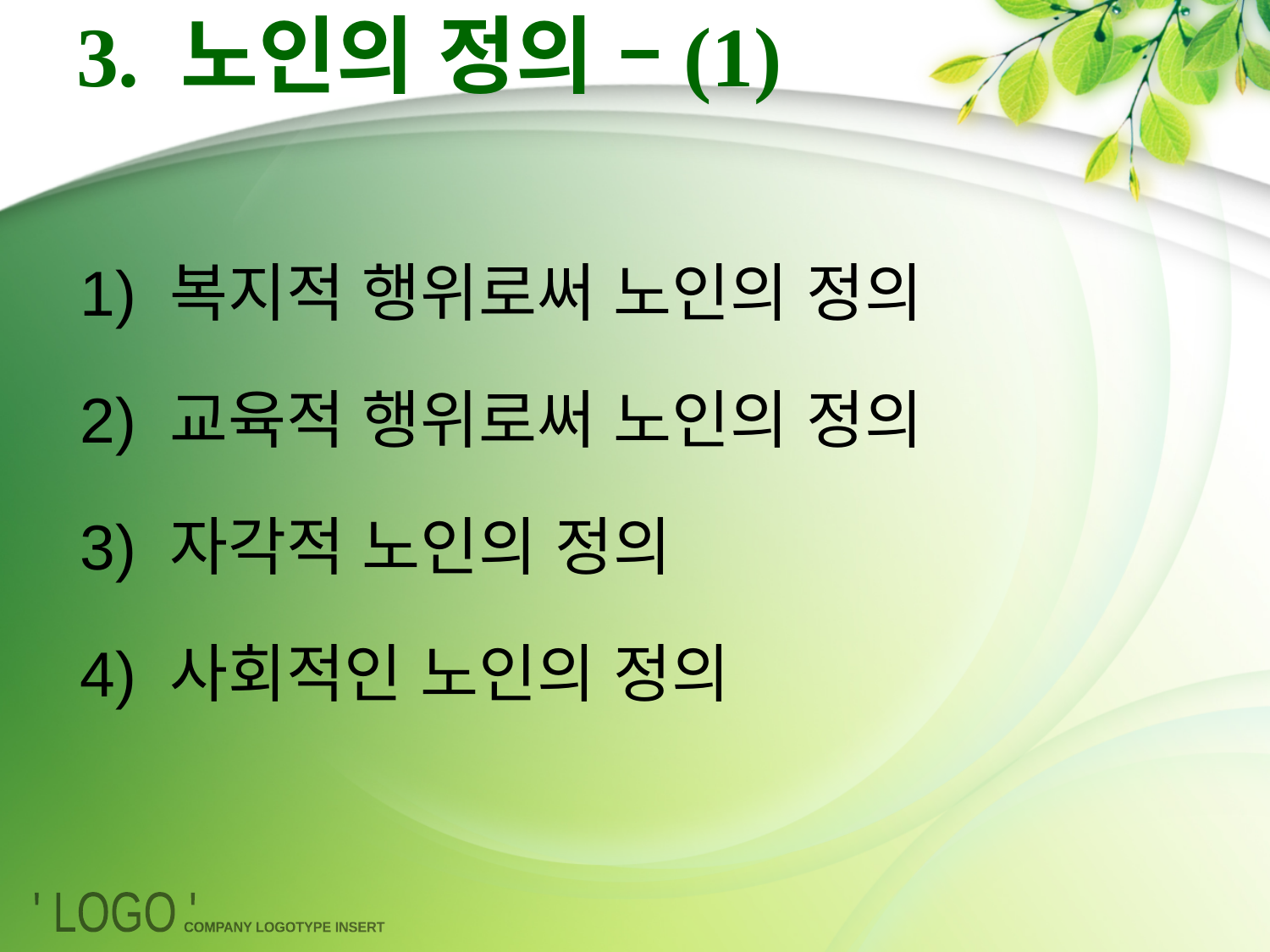

# 3. 노인의 정의 –(1)
1) 복지적 행위로써 노인의 정의
2) 교육적 행위로써 노인의 정의
3) 자각적 노인의 정의
4) 사회적인 노인의 정의